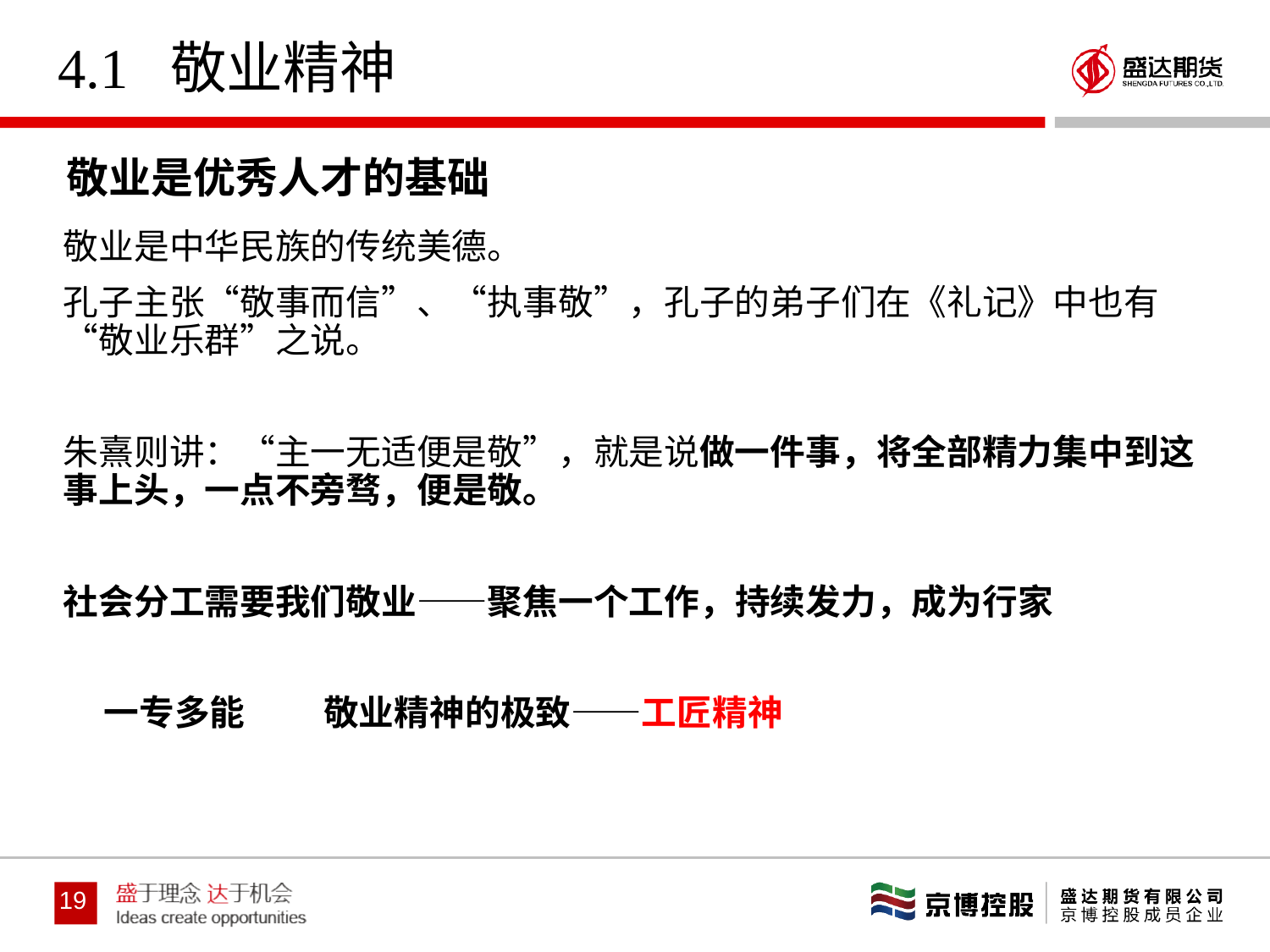

# 4.1  敬业精神
敬业是优秀人才的基础
敬业是中华民族的传统美德。
孔子主张“敬事而信”、“执事敬”，孔子的弟子们在《礼记》中也有“敬业乐群”之说。

朱熹则讲：“主一无适便是敬”，就是说做一件事，将全部精力集中到这事上头，一点不旁骛，便是敬。

社会分工需要我们敬业——聚焦一个工作，持续发力，成为行家

    一专多能          敬业精神的极致——工匠精神